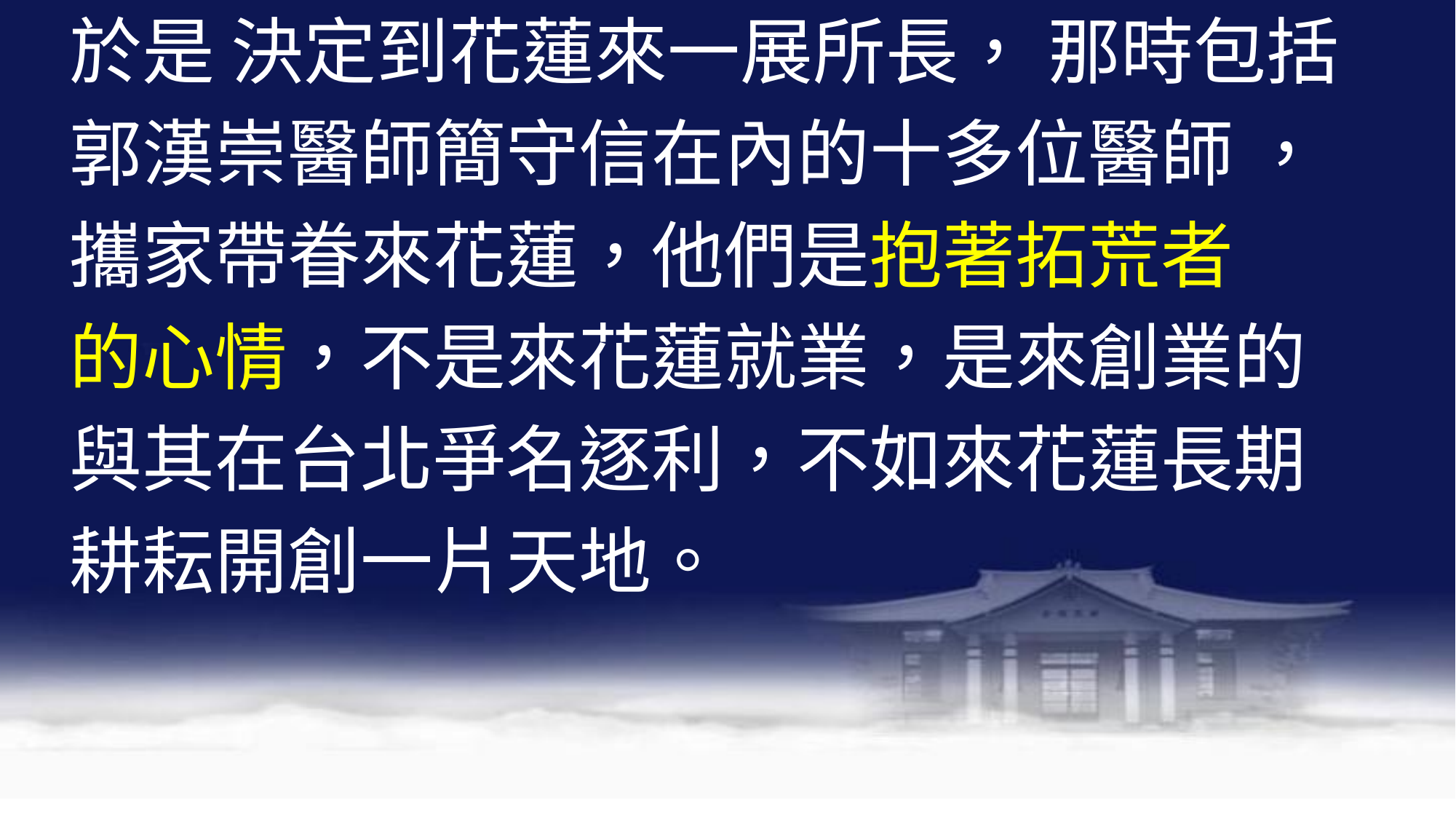

於是 決定到花蓮來一展所長， 那時包括
郭漢崇醫師簡守信在內的十多位醫師 ，
攜家帶眷來花蓮，他們是抱著拓荒者
的心情，不是來花蓮就業，是來創業的
與其在台北爭名逐利，不如來花蓮長期
耕耘開創一片天地。